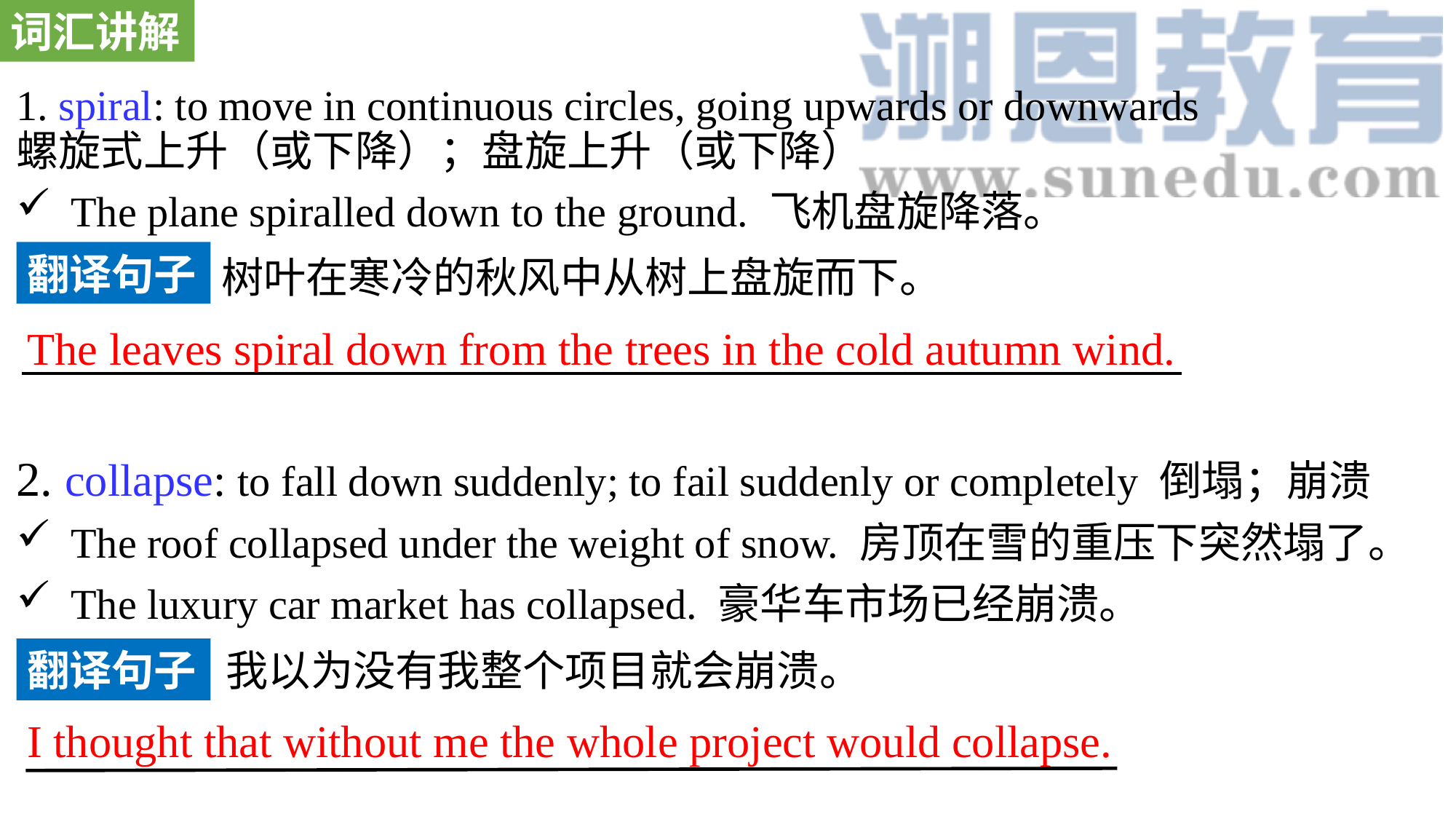

词汇讲解
1. spiral: to move in continuous circles, going upwards or downwards                     螺旋式上升（或下降）；盘旋上升（或下降）
The plane spiralled down to the ground. 飞机盘旋降落。

2. collapse: to fall down suddenly; to fail suddenly or completely 倒塌；崩溃
The roof collapsed under the weight of snow. 房顶在雪的重压下突然塌了。
The luxury car market has collapsed. 豪华车市场已经崩溃。
翻译句子
树叶在寒冷的秋风中从树上盘旋而下。
The leaves spiral down from the trees in the cold autumn wind.
翻译句子
我以为没有我整个项目就会崩溃。
I thought that without me the whole project would collapse.